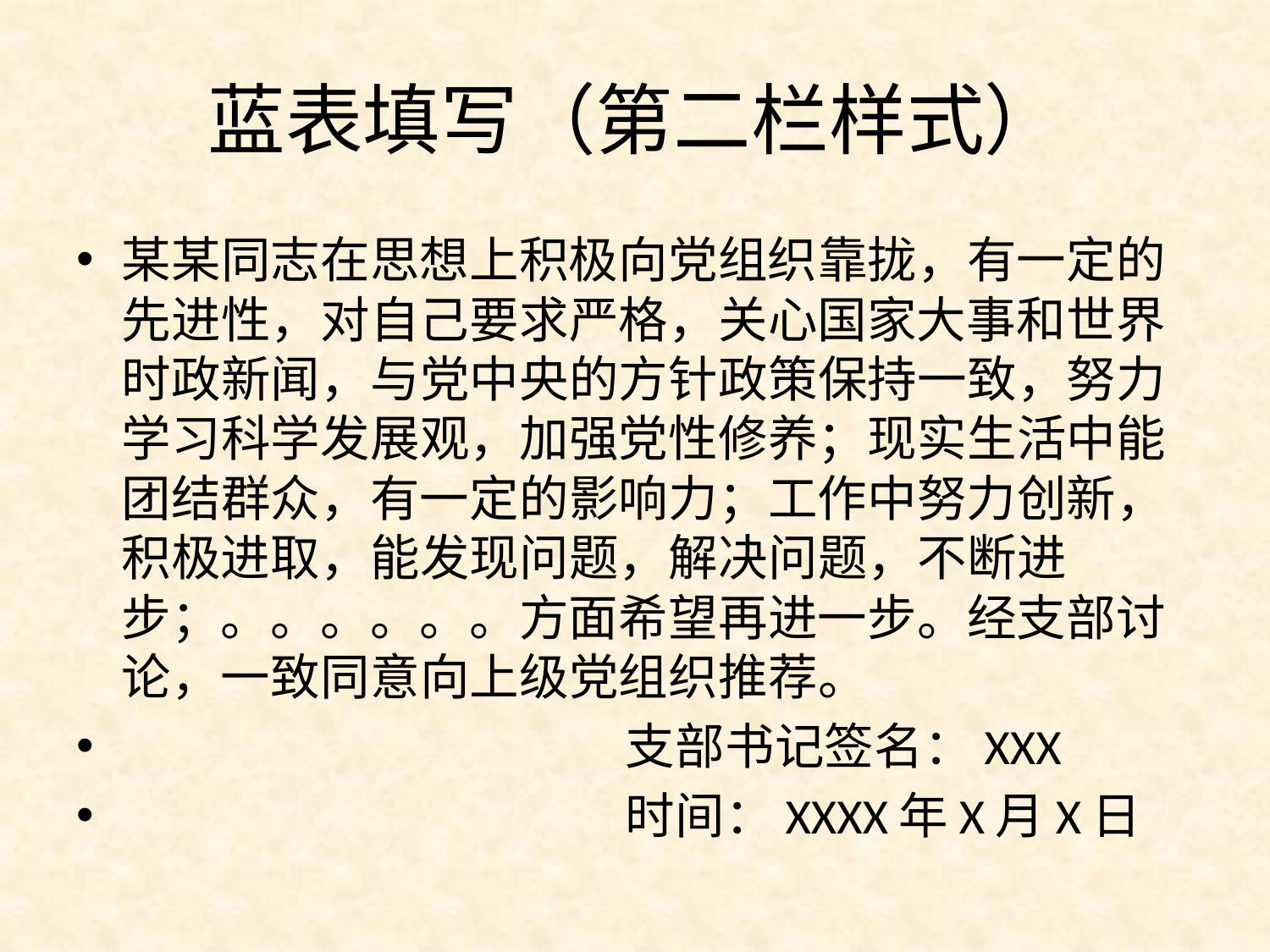

# 蓝表填写（第二栏样式）
某某同志在思想上积极向党组织靠拢，有一定的先进性，对自己要求严格，关心国家大事和世界时政新闻，与党中央的方针政策保持一致，努力学习科学发展观，加强党性修养；现实生活中能团结群众，有一定的影响力；工作中努力创新，积极进取，能发现问题，解决问题，不断进步；。。。。。。方面希望再进一步。经支部讨论，一致同意向上级党组织推荐。
                                            支部书记签名：XXX
                                            时间：XXXX年X月X日